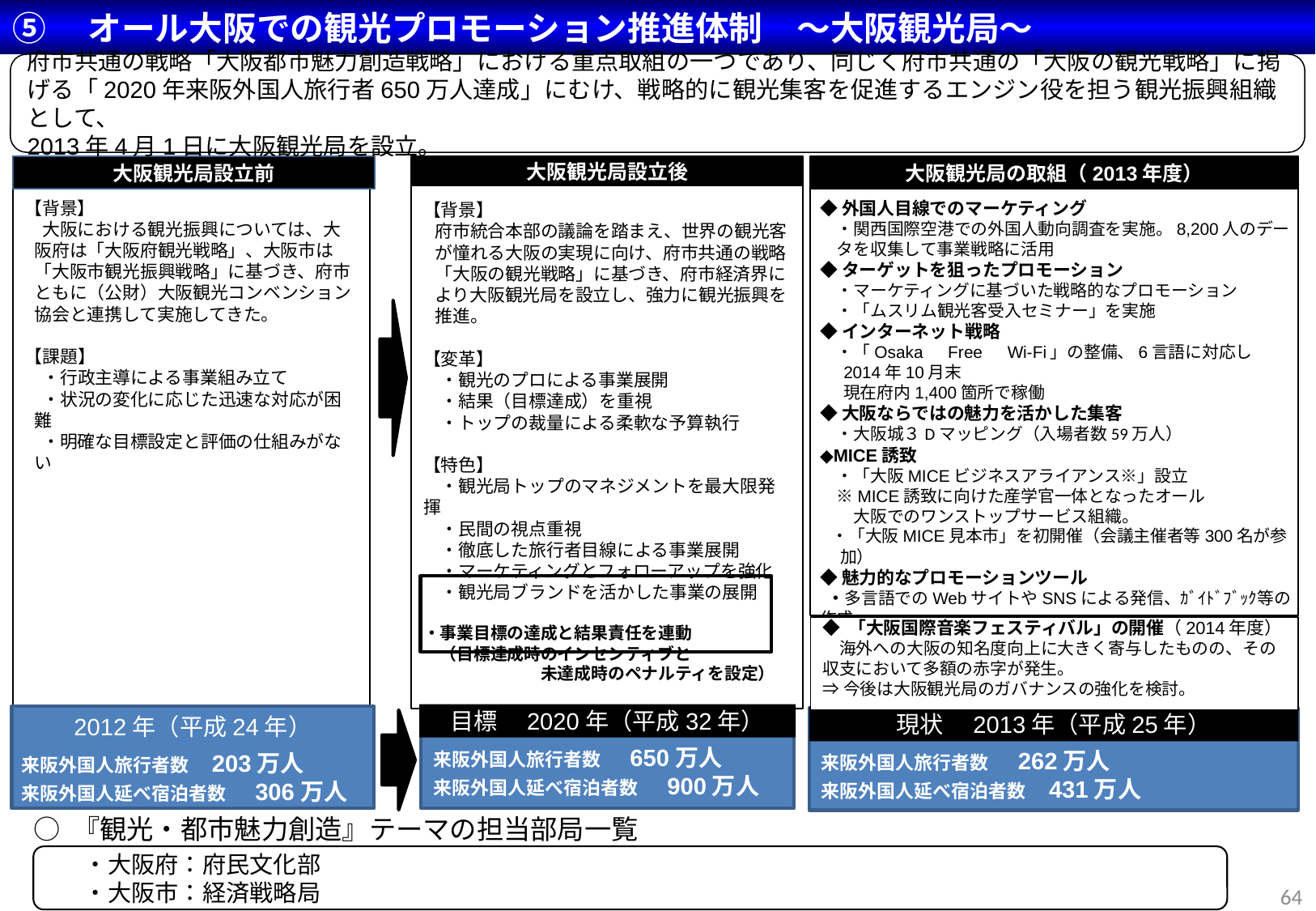

⑤　オール大阪での観光プロモーション推進体制　～大阪観光局～
府市共通の戦略「大阪都市魅力創造戦略」における重点取組の一つであり、同じく府市共通の「大阪の観光戦略」に掲げる「2020年来阪外国人旅行者650万人達成」にむけ、戦略的に観光集客を促進するエンジン役を担う観光振興組織として、
2013年4月1日に大阪観光局を設立。
大阪観光局設立前

【背景】
　大阪における観光振興については、大阪府は「大阪府観光戦略」、大阪市は「大阪市観光振興戦略」に基づき、府市ともに（公財）大阪観光コンベンション協会と連携して実施してきた。

【課題】
　・行政主導による事業組み立て
　・状況の変化に応じた迅速な対応が困難
　・明確な目標設定と評価の仕組みがない

大阪観光局設立後

【背景】
府市統合本部の議論を踏まえ、世界の観光客が憧れる大阪の実現に向け、府市共通の戦略「大阪の観光戦略」に基づき、府市経済界により大阪観光局を設立し、強力に観光振興を推進。

【変革】
　・観光のプロによる事業展開
　・結果（目標達成）を重視
　・トップの裁量による柔軟な予算執行

【特色】
　・観光局トップのマネジメントを最大限発揮
　・民間の視点重視
　・徹底した旅行者目線による事業展開
　・マーケティングとフォローアップを強化
　・観光局ブランドを活かした事業の展開

・事業目標の達成と結果責任を連動
　（目標達成時のインセンティブと
　　　　　　　未達成時のペナルティを設定）

◆外国人目線でのマーケティング
　・関西国際空港での外国人動向調査を実施。8,200人のデータを収集して事業戦略に活用
◆ターゲットを狙ったプロモーション
　・マーケティングに基づいた戦略的なプロモーション
　・「ムスリム観光客受入セミナー」を実施
◆インターネット戦略
　・「Osaka　Free　Wi-Fi」の整備、6言語に対応し2014年10月末
現在府内1,400箇所で稼働
◆大阪ならではの魅力を活かした集客
　・大阪城３Dマッピング（入場者数59万人）
◆MICE誘致
　・「大阪MICEビジネスアライアンス※」設立
　※MICE誘致に向けた産学官一体となったオール
　　大阪でのワンストップサービス組織。
・「大阪MICE見本市」を初開催（会議主催者等300名が参加）
◆魅力的なプロモーションツール
 ・多言語でのWebサイトやSNSによる発信、ｶﾞｲﾄﾞﾌﾞｯｸ等の作成
◆フィルムコミッションの推進
　・ドラマ「半沢直樹」、映画「円卓」などロケ誘致

大阪観光局の取組（2013年度）

◆ 「大阪国際音楽フェスティバル」の開催（2014年度）
　海外への大阪の知名度向上に大きく寄与したものの、その収支において多額の赤字が発生。
⇒今後は大阪観光局のガバナンスの強化を検討。
目標　2020年（平成32年）
2012年（平成24年）

来阪外国人旅行者数　203万人
来阪外国人延べ宿泊者数　306万人

来阪外国人旅行者数　650万人
来阪外国人延べ宿泊者数　900万人
現状　2013年（平成25年）

来阪外国人旅行者数　262万人
来阪外国人延べ宿泊者数　431万人

○ 『観光・都市魅力創造』テーマの担当部局一覧
・大阪府：府民文化部
・大阪市：経済戦略局
64